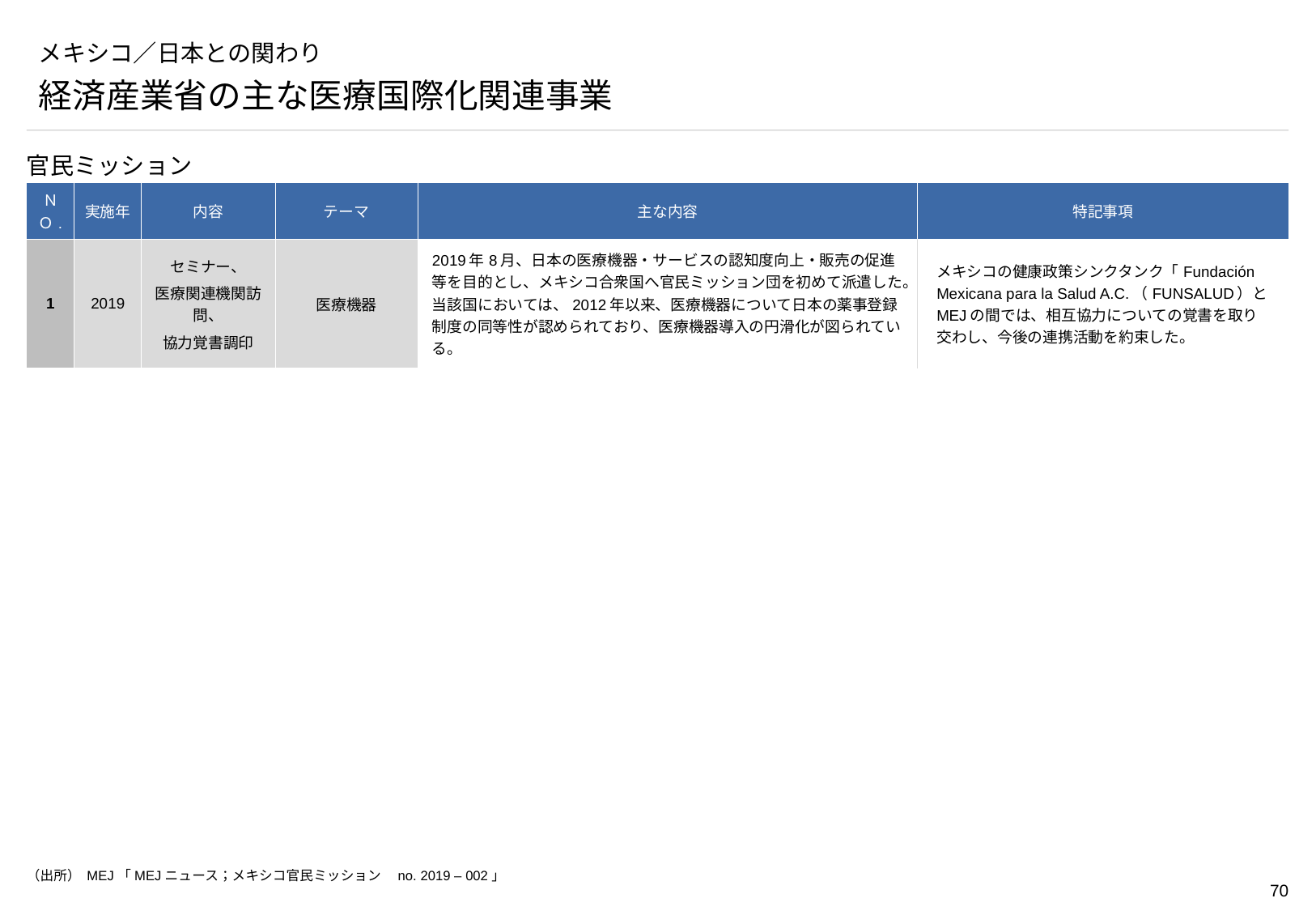

# メキシコ／日本との関わり
経済産業省の主な医療国際化関連事業
官民ミッション
| ＮＯ. | 実施年 | 内容 | テーマ | 主な内容 | 特記事項 |
| --- | --- | --- | --- | --- | --- |
| 1 | 2019 | セミナー、 医療関連機関訪問、 協力覚書調印 | 医療機器 | 2019年8月、日本の医療機器・サービスの認知度向上・販売の促進等を目的とし、メキシコ合衆国へ官民ミッション団を初めて派遣した。当該国においては、2012年以来、医療機器について日本の薬事登録制度の同等性が認められており、医療機器導入の円滑化が図られている。 | メキシコの健康政策シンクタンク「Fundación Mexicana para la Salud A.C.（FUNSALUD）とMEJの間では、相互協力についての覚書を取り交わし、今後の連携活動を約束した。 |
（出所） MEJ「MEJニュース；メキシコ官民ミッション　no. 2019 – 002」